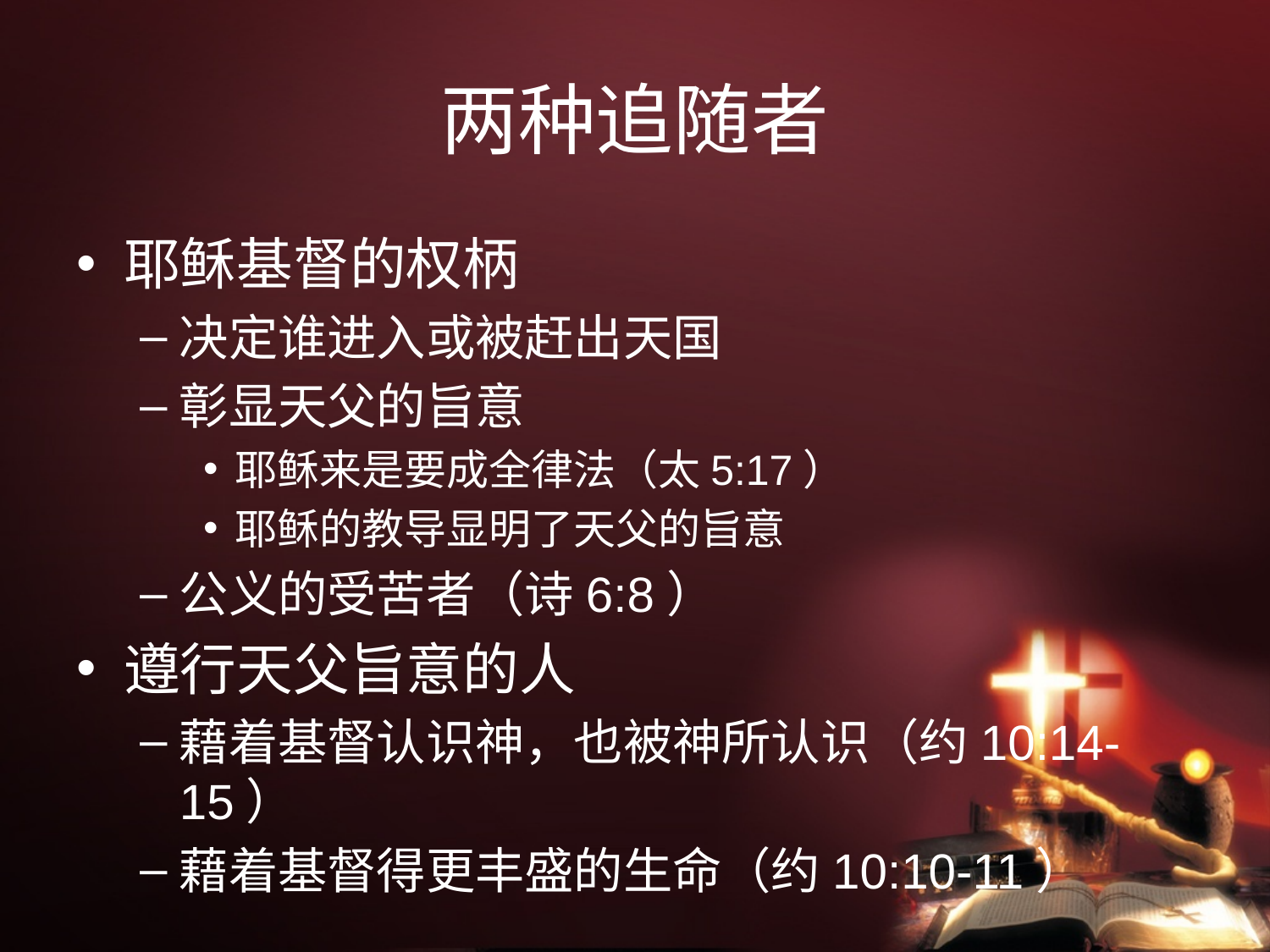

# 两种追随者
耶稣基督的权柄
决定谁进入或被赶出天国
彰显天父的旨意
耶稣来是要成全律法（太5:17）
耶稣的教导显明了天父的旨意
公义的受苦者（诗6:8）
遵行天父旨意的人
藉着基督认识神，也被神所认识（约10:14-15）
藉着基督得更丰盛的生命（约10:10-11）